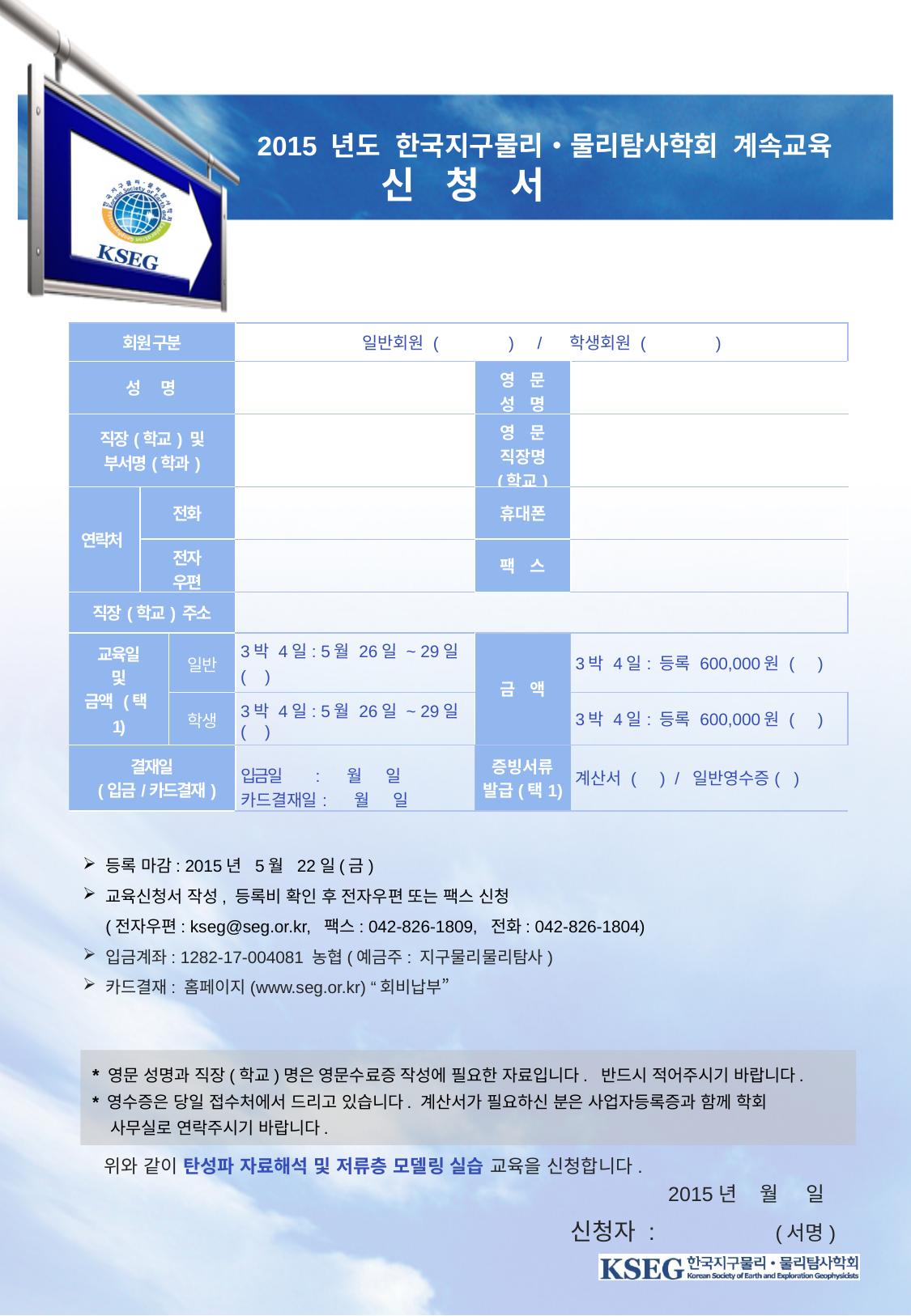

# 2015 년도  한국지구물리・물리탐사학회  계속교육 신   청   서
| 회원 구분 |  |  | 일반회원 ( ) / 학생회원 ( ) |  |  |
| --- | --- | --- | --- | --- | --- |
| 성 명 |  |  |  | 영 문 성 명 |  |
| 직장(학교) 및 부서명(학과) |  |  |  | 영 문 직장명 (학교) |  |
| 연락처 | 전화 |  |  | 휴대폰 |  |
|  | 전자 우편 |  |  | 팩 스 |  |
| 직장(학교) 주소 |  |  |  |  |  |
| 교육일 및 금액 (택1) |  | 일반 | 3박 4일: 5월 26일 ~ 29일 ( ) | 금 액 | 3박 4일: 등록 600,000원 ( ) |
|  |  | 학생 | 3박 4일: 5월 26일 ~ 29일 ( ) |  | 3박 4일: 등록 600,000원 ( ) |
| 결재일 (입금/카드결재) |  |  | 입금일 : 월 일 카드결재일: 월 일 | 증빙서류 발급(택1) | 계산서 ( ) / 일반영수증( ) |
등록 마감: 2015년  5월  22일(금)
교육신청서 작성, 등록비 확인 후 전자우편 또는 팩스 신청
(전자우편: kseg@seg.or.kr,  팩스: 042-826-1809,  전화: 042-826-1804)
입금계좌: 1282-17-004081 농협(예금주: 지구물리물리탐사)
카드결재: 홈페이지(www.seg.or.kr) “회비납부”

* 영문 성명과 직장(학교)명은 영문수료증 작성에 필요한 자료입니다.  반드시 적어주시기 바랍니다.
* 영수증은 당일 접수처에서 드리고 있습니다. 계산서가 필요하신 분은 사업자등록증과 함께 학회
   사무실로 연락주시기 바랍니다.
위와 같이 탄성파 자료해석 및 저류층 모델링 실습 교육을 신청합니다.
2015년    월     일
 신청자 :                  (서명)